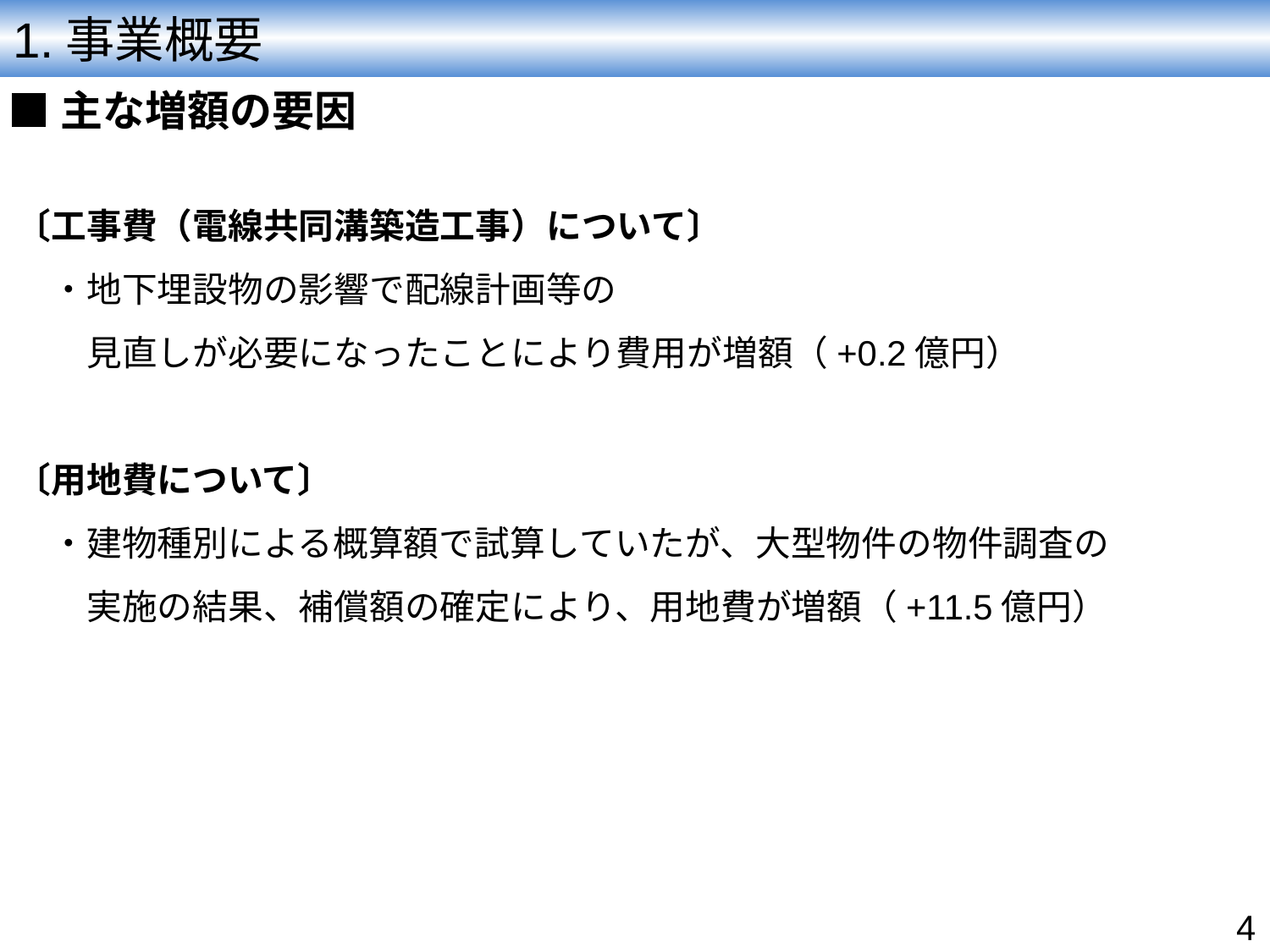

# 1.事業概要
■主な増額の要因
〔工事費（電線共同溝築造工事）について〕
　・地下埋設物の影響で配線計画等の
　　見直しが必要になったことにより費用が増額（+0.2億円）

〔用地費について〕
　・建物種別による概算額で試算していたが、大型物件の物件調査の
　　実施の結果、補償額の確定により、用地費が増額（+11.5億円）
4